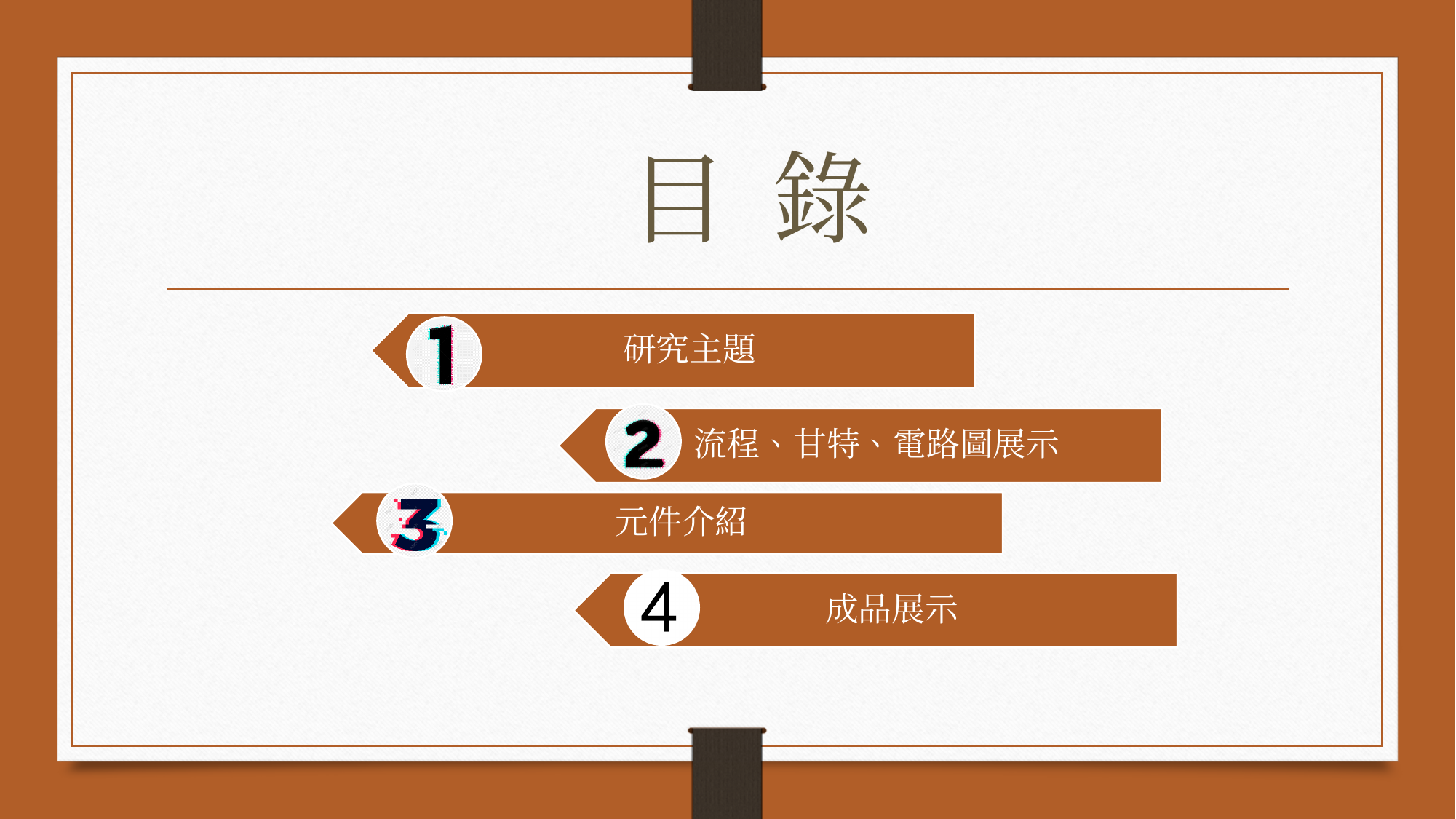

# 目  錄

研究主題

流程、甘特、電路圖展示

元件介紹

成品展示